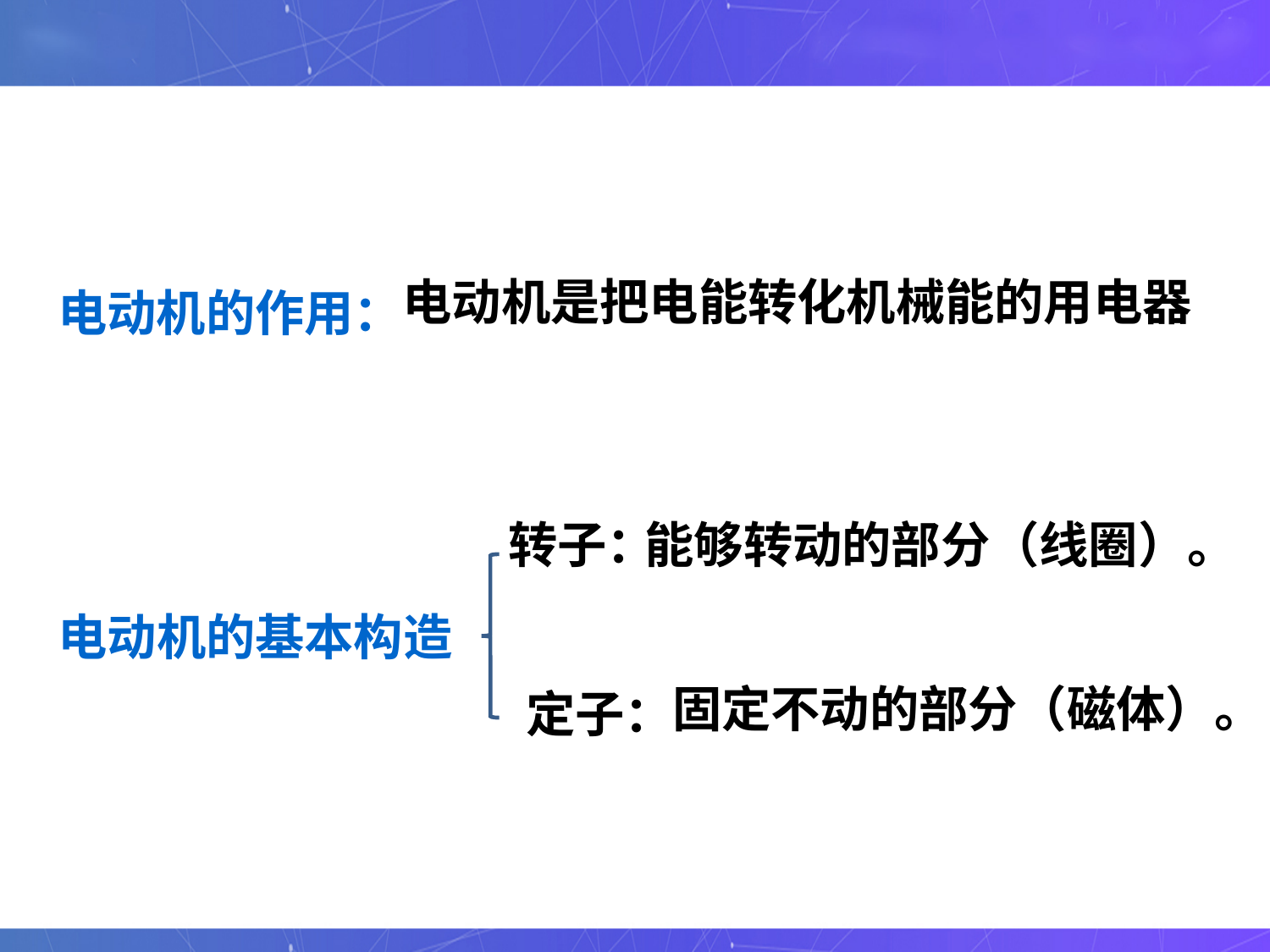

电动机是把电能转化机械能的用电器
电动机的作用：
转子：
能够转动的部分（线圈）。

电动机的基本构造
固定不动的部分（磁体）。
定子：